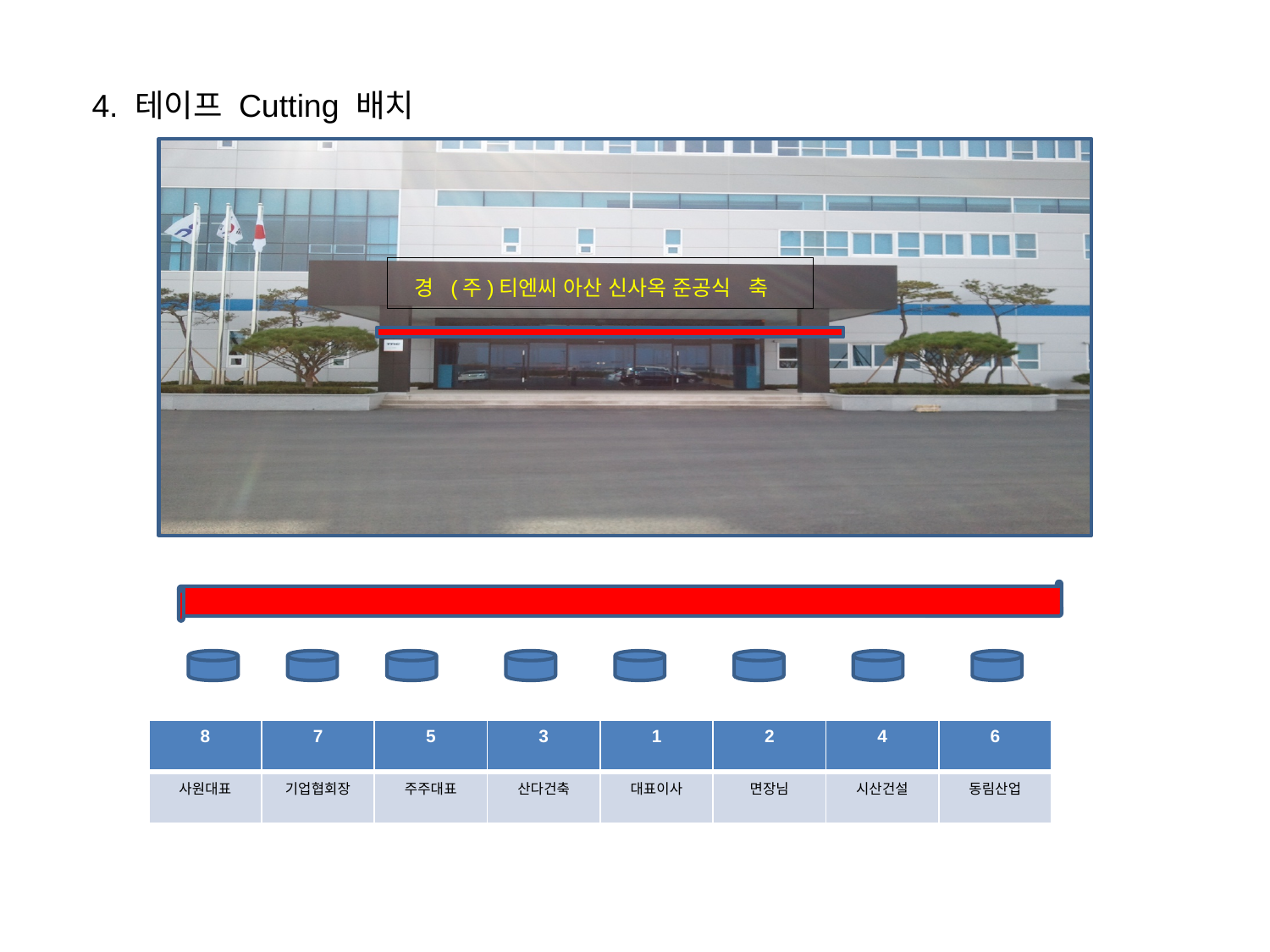

4. 테이프 Cutting 배치

 경  (주)티엔씨 아산 신사옥 준공식   축

| 8 | 7 | 5 | 3 | 1 | 2 | 4 | 6 |
| --- | --- | --- | --- | --- | --- | --- | --- |
| 사원대표 | 기업협회장 | 주주대표 | 산다건축 | 대표이사 | 면장님 | 시산건설 | 동림산업 |